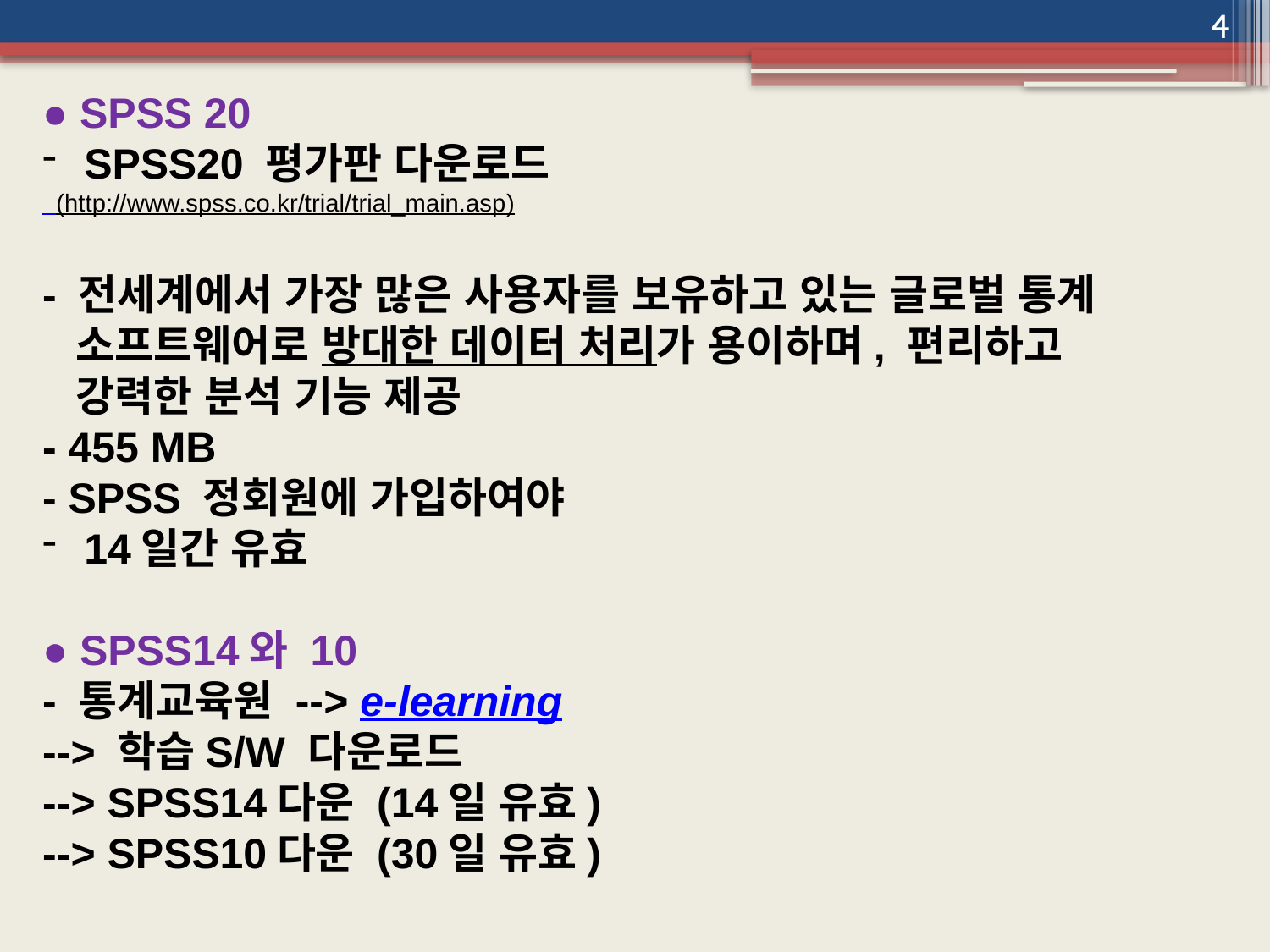

4
● SPSS 20
 SPSS20 평가판 다운로드
  (http://www.spss.co.kr/trial/trial_main.asp)

- 전세계에서 가장 많은 사용자를 보유하고 있는 글로벌 통계
  소프트웨어로 방대한 데이터 처리가 용이하며, 편리하고
  강력한 분석 기능 제공
- 455 MB
- SPSS 정회원에 가입하여야
 14일간 유효

● SPSS14와 10
- 통계교육원 --> e-learning
--> 학습S/W 다운로드
--> SPSS14다운 (14일 유효)
--> SPSS10다운 (30일 유효)